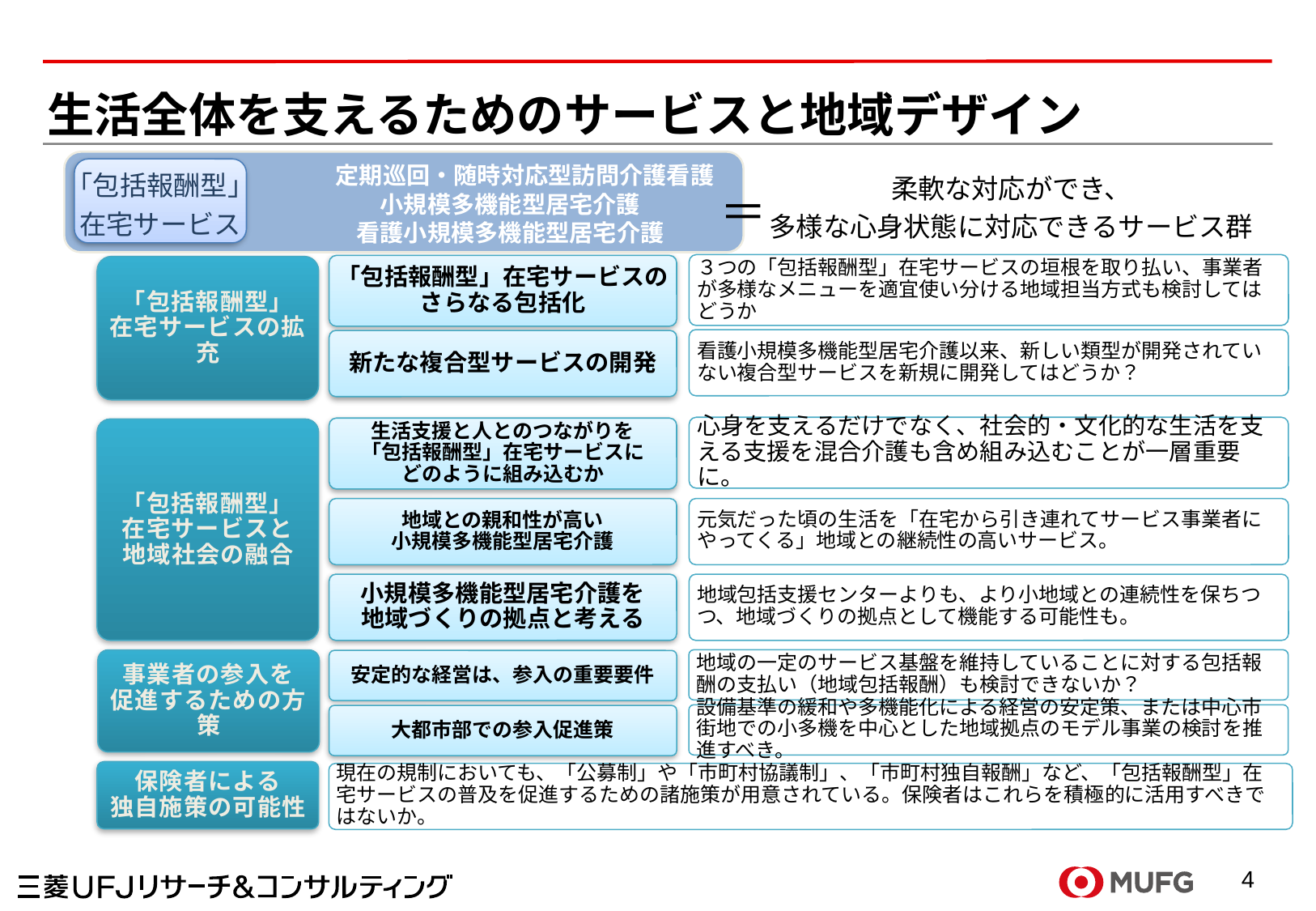

# 生活全体を支えるためのサービスと地域デザイン
　　　　　　　　　定期巡回・随時対応型訪問介護看護
　　　　　　　　　小規模多機能型居宅介護
　　　　　　　　　看護小規模多機能型居宅介護
「包括報酬型」
在宅サービス
柔軟な対応ができ、
多様な心身状態に対応できるサービス群
＝

「包括報酬型」在宅サービスの
さらなる包括化

「包括報酬型」
在宅サービスの拡充
３つの「包括報酬型」在宅サービスの垣根を取り払い、事業者が多様なメニューを適宜使い分ける地域担当方式も検討してはどうか

新たな複合型サービスの開発
看護小規模多機能型居宅介護以来、新しい類型が開発されていない複合型サービスを新規に開発してはどうか？

生活支援と人とのつながりを
「包括報酬型」在宅サービスに
どのように組み込むか

「包括報酬型」
在宅サービスと
地域社会の融合
心身を支えるだけでなく、社会的・文化的な生活を支える支援を混合介護も含め組み込むことが一層重要に。

地域との親和性が高い
小規模多機能型居宅介護

元気だった頃の生活を「在宅から引き連れてサービス事業者にやってくる」地域との継続性の高いサービス。

小規模多機能型居宅介護を
地域づくりの拠点と考える

地域包括支援センターよりも、より小地域との連続性を保ちつつ、地域づくりの拠点として機能する可能性も。

事業者の参入を
促進するための方策

安定的な経営は、参入の重要要件
地域の一定のサービス基盤を維持していることに対する包括報酬の支払い（地域包括報酬）も検討できないか？

大都市部での参入促進策
設備基準の緩和や多機能化による経営の安定策、または中心市街地での小多機を中心とした地域拠点のモデル事業の検討を推進すべき。

保険者による
独自施策の可能性

現在の規制においても、「公募制」や「市町村協議制」、「市町村独自報酬」など、「包括報酬型」在宅サービスの普及を促進するための諸施策が用意されている。保険者はこれらを積極的に活用すべきではないか。